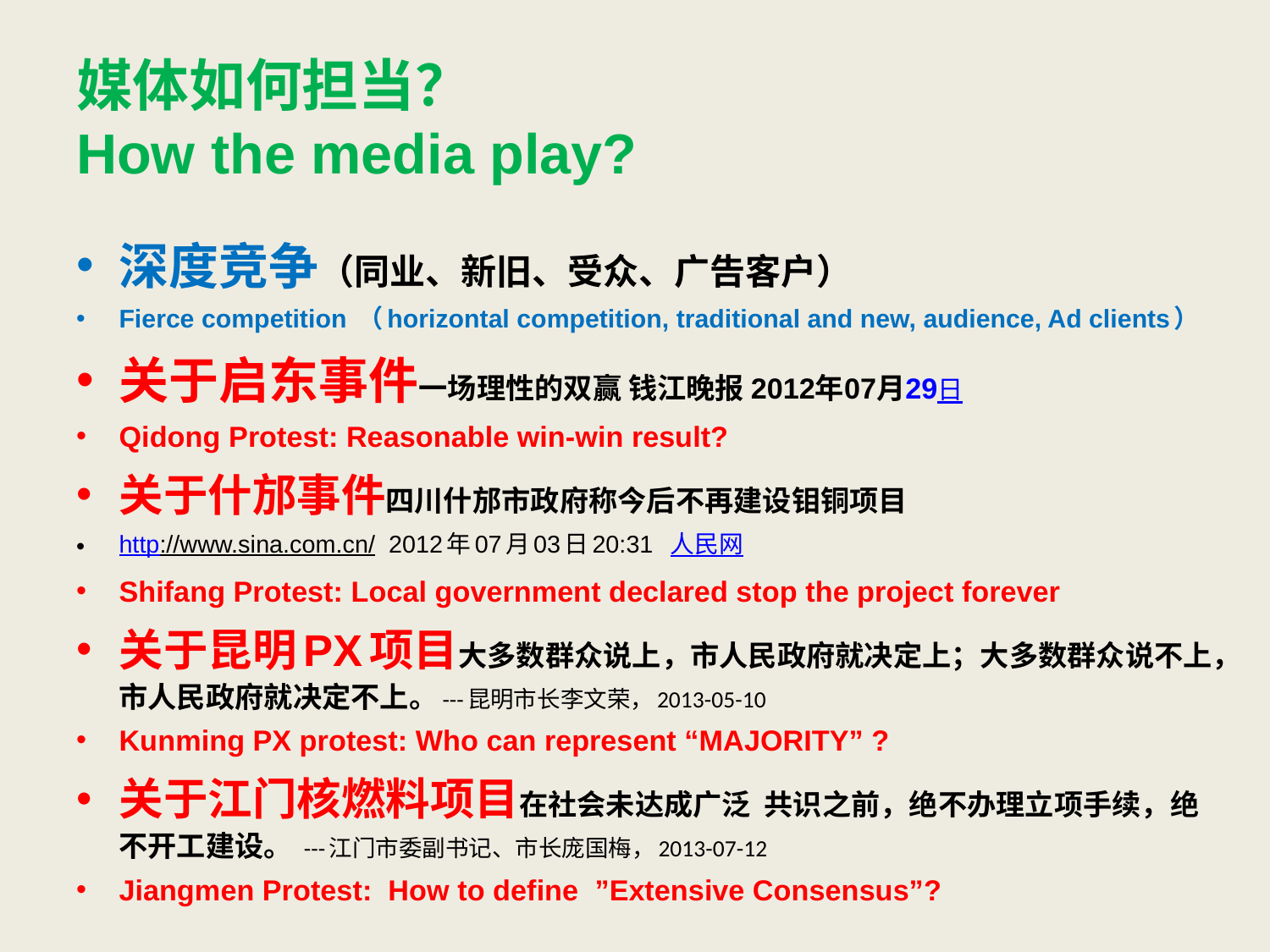

# 媒体如何担当？ How the media play?
深度竞争（同业、新旧、受众、广告客户）
Fierce competition （horizontal competition, traditional and new, audience, Ad clients）
关于启东事件一场理性的双赢 钱江晚报 2012年07月29日
Qidong Protest: Reasonable win-win result?
关于什邡事件四川什邡市政府称今后不再建设钼铜项目
http://www.sina.com.cn/  2012年07月03日20:31  人民网
Shifang Protest: Local government declared stop the project forever
关于昆明PX项目大多数群众说上，市人民政府就决定上；大多数群众说不上，市人民政府就决定不上。---昆明市长李文荣，2013-05-10
Kunming PX protest: Who can represent “MAJORITY” ?
关于江门核燃料项目在社会未达成广泛  共识之前，绝不办理立项手续，绝不开工建设。 ---江门市委副书记、市长庞国梅，2013-07-12
Jiangmen Protest:  How to define  ”Extensive Consensus”?